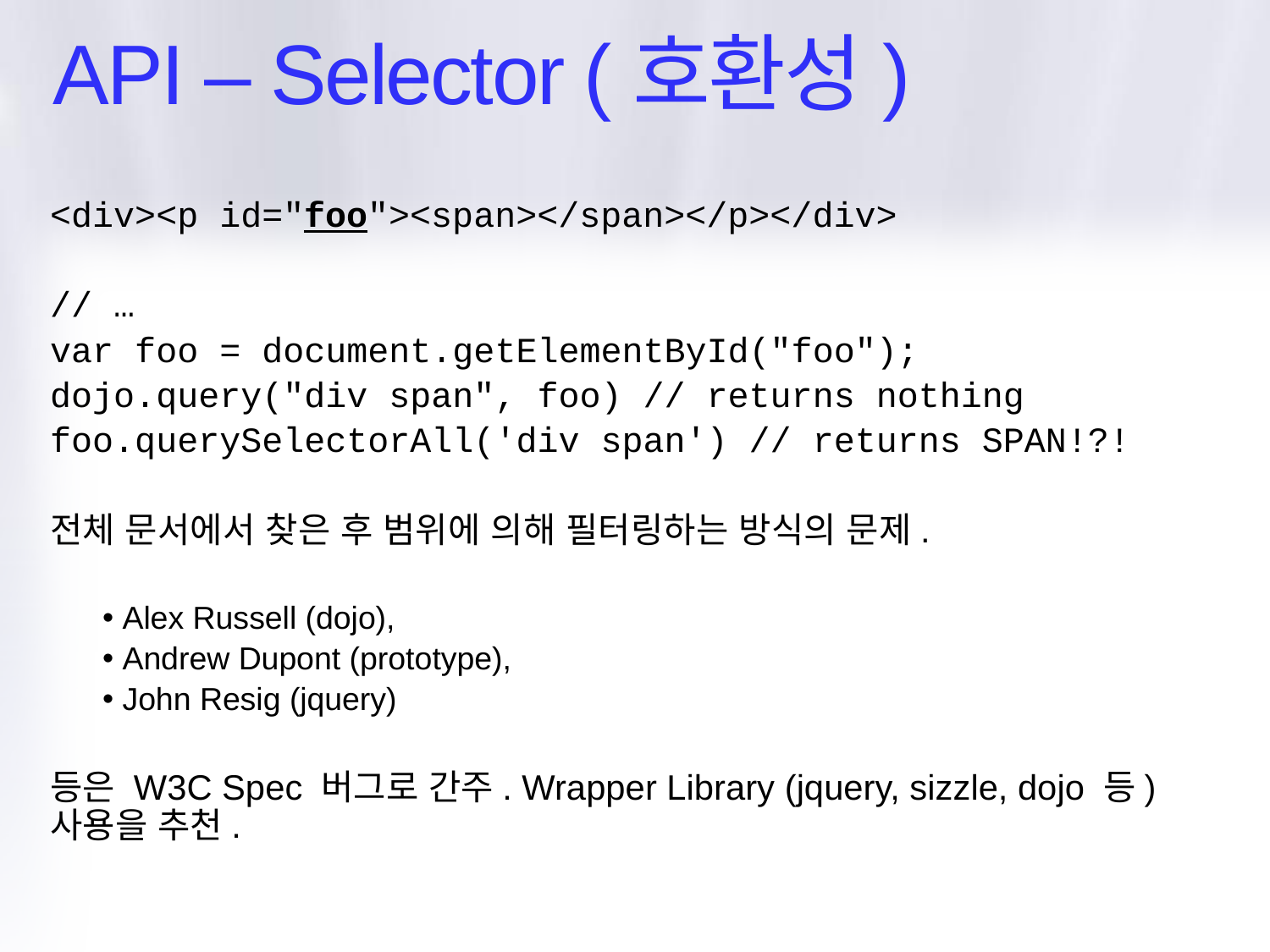

# API – Selector (호환성)
<div><p id="foo"><span></span></p></div>

// …
var foo = document.getElementById("foo");
dojo.query("div span", foo) // returns nothing
foo.querySelectorAll('div span') // returns SPAN!?!

전체 문서에서 찾은 후 범위에 의해 필터링하는 방식의 문제.

 Alex Russell (dojo),
 Andrew Dupont (prototype),
 John Resig (jquery)

등은 W3C Spec 버그로 간주. Wrapper Library (jquery, sizzle, dojo 등) 사용을 추천.